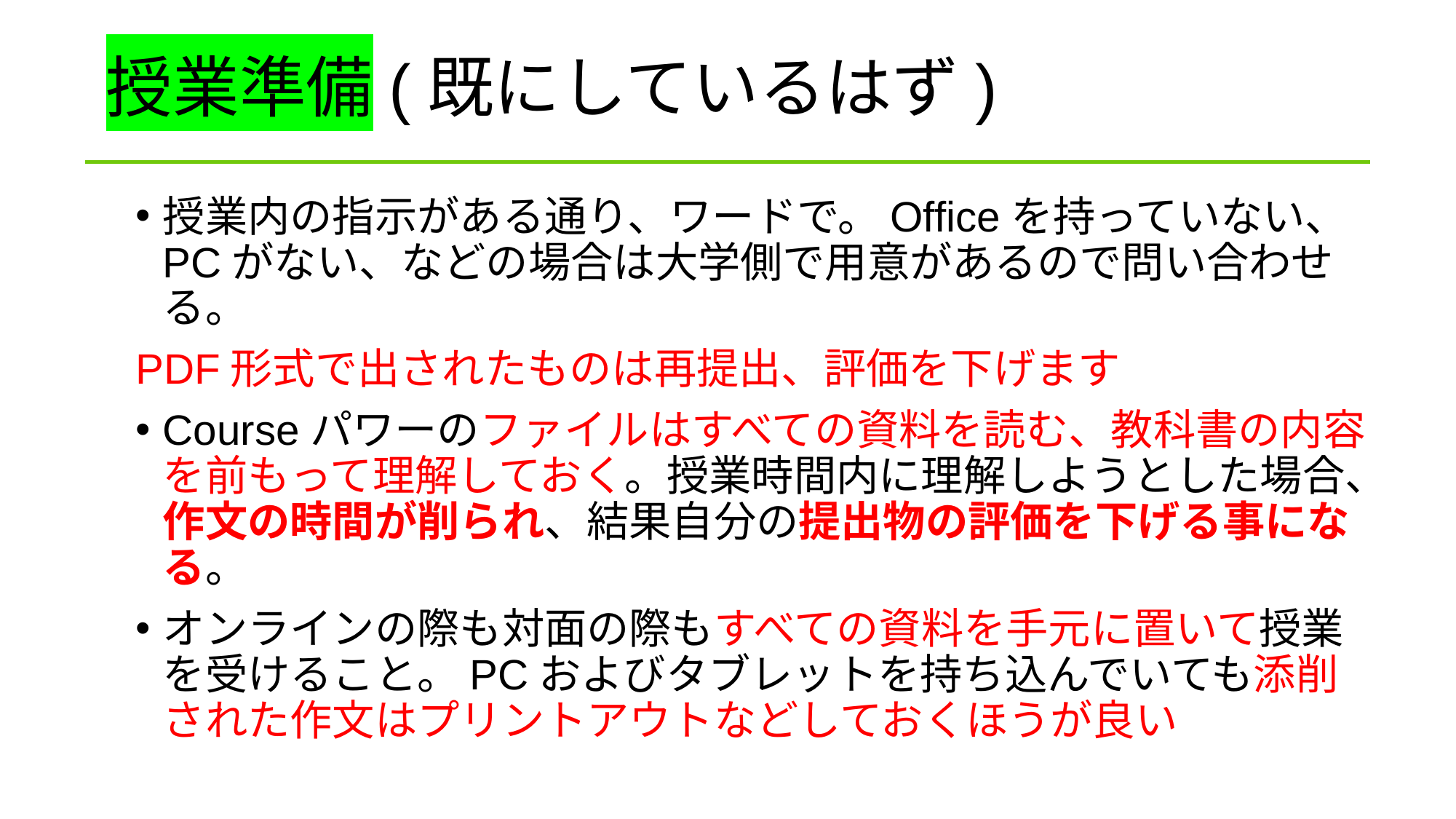

# 授業準備(既にしているはず)
授業内の指示がある通り、ワードで。Officeを持っていない、PCがない、などの場合は大学側で用意があるので問い合わせる。
PDF形式で出されたものは再提出、評価を下げます
Courseパワーのファイルはすべての資料を読む、教科書の内容を前もって理解しておく。授業時間内に理解しようとした場合、作文の時間が削られ、結果自分の提出物の評価を下げる事になる。
オンラインの際も対面の際もすべての資料を手元に置いて授業を受けること。PCおよびタブレットを持ち込んでいても添削された作文はプリントアウトなどしておくほうが良い